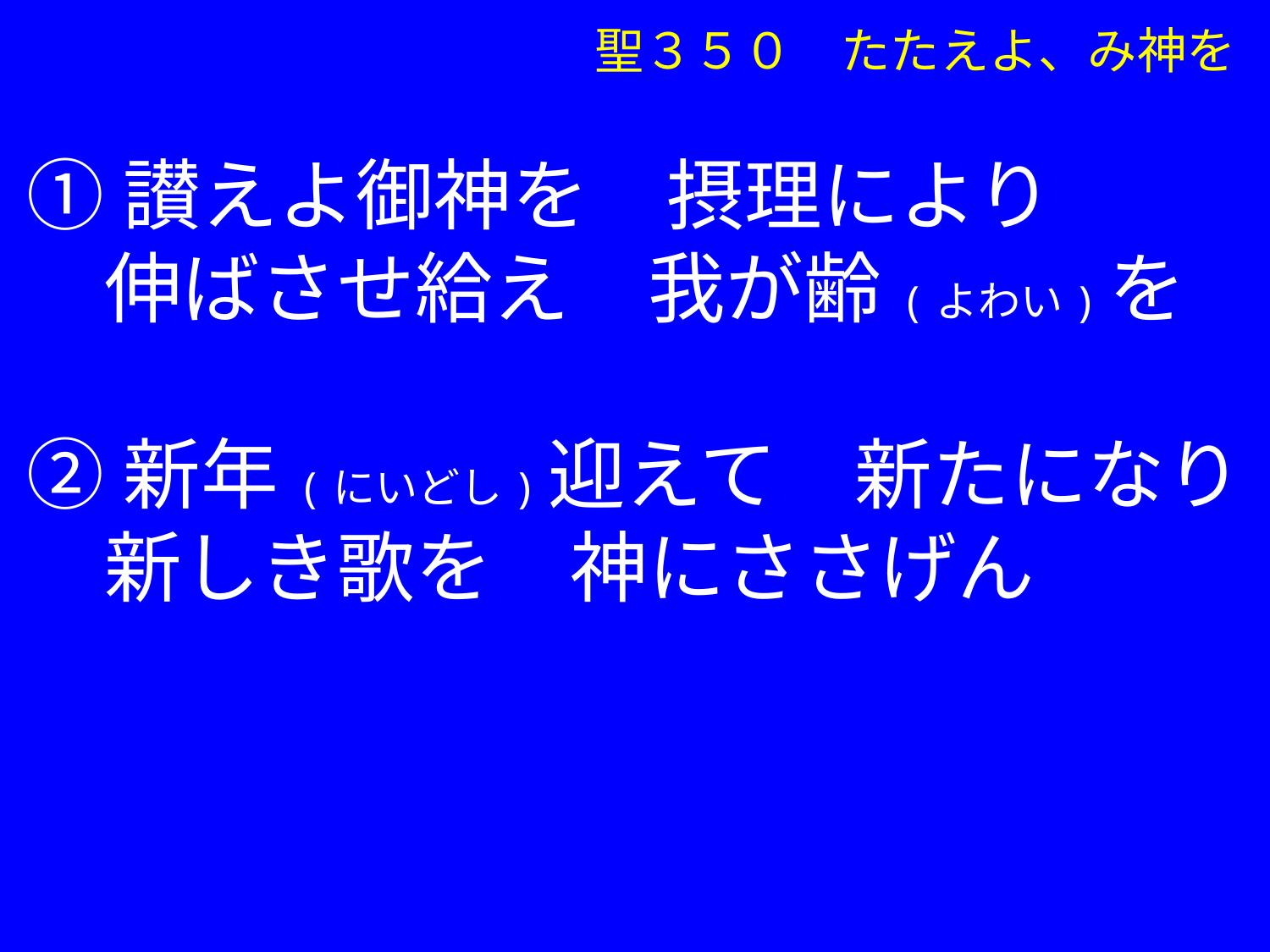

聖３５０　たたえよ、み神を
①讃えよ御神を　摂理により
　伸ばさせ給え　我が齢(よわい)を

②新年(にいどし)迎えて　新たになり
　新しき歌を　神にささげん